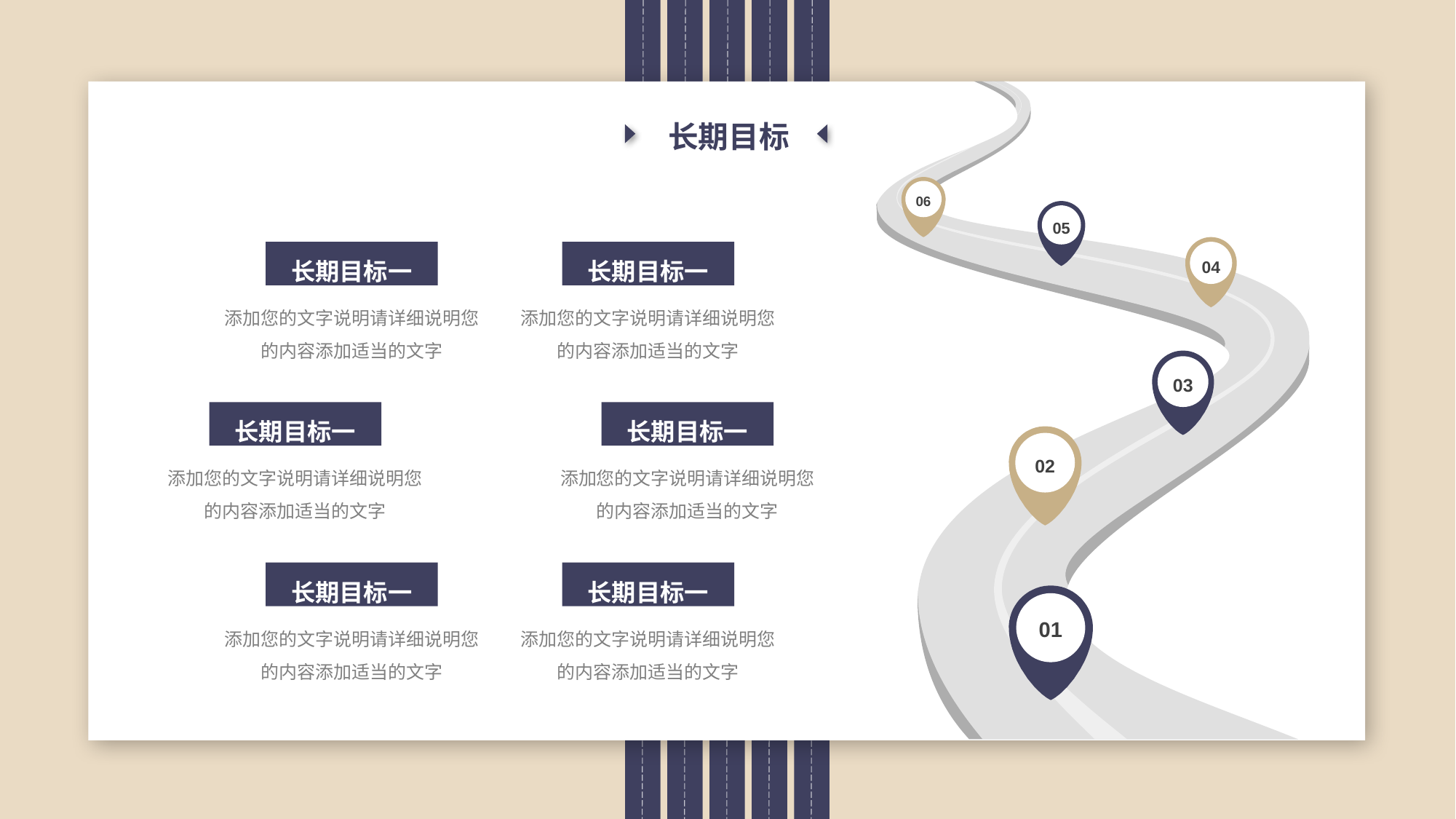

长期目标

06

05

04
长期目标一
添加您的文字说明请详细说明您的内容添加适当的文字
长期目标一
添加您的文字说明请详细说明您的内容添加适当的文字

03
长期目标一
添加您的文字说明请详细说明您的内容添加适当的文字
长期目标一
添加您的文字说明请详细说明您的内容添加适当的文字

02
长期目标一
添加您的文字说明请详细说明您的内容添加适当的文字
长期目标一
添加您的文字说明请详细说明您的内容添加适当的文字

01